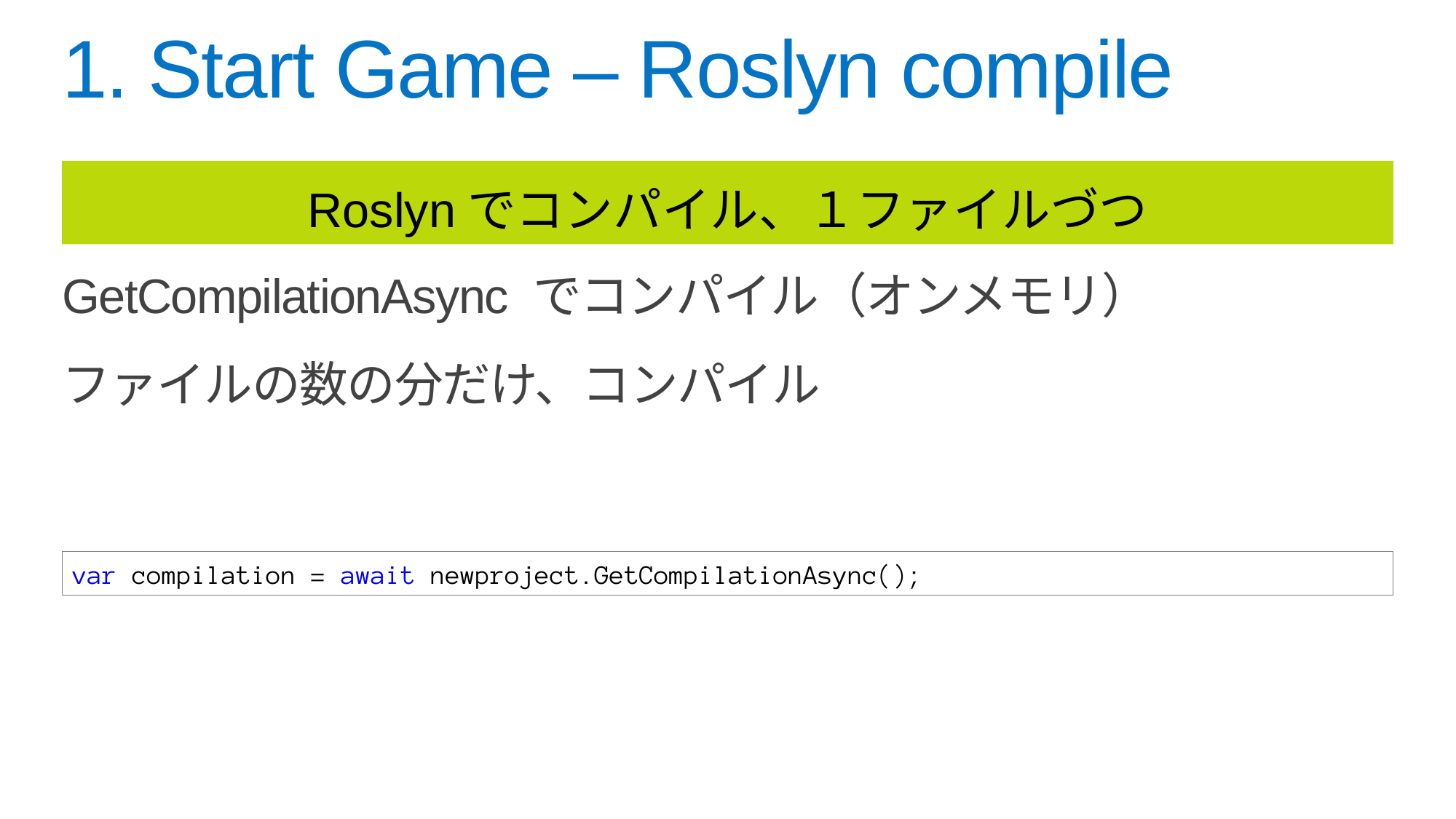

# 1. Start Game – Roslyn compile
Roslynでコンパイル、１ファイルづつ
GetCompilationAsync でコンパイル（オンメモリ）
ファイルの数の分だけ、コンパイル
var compilation = await newproject.GetCompilationAsync();